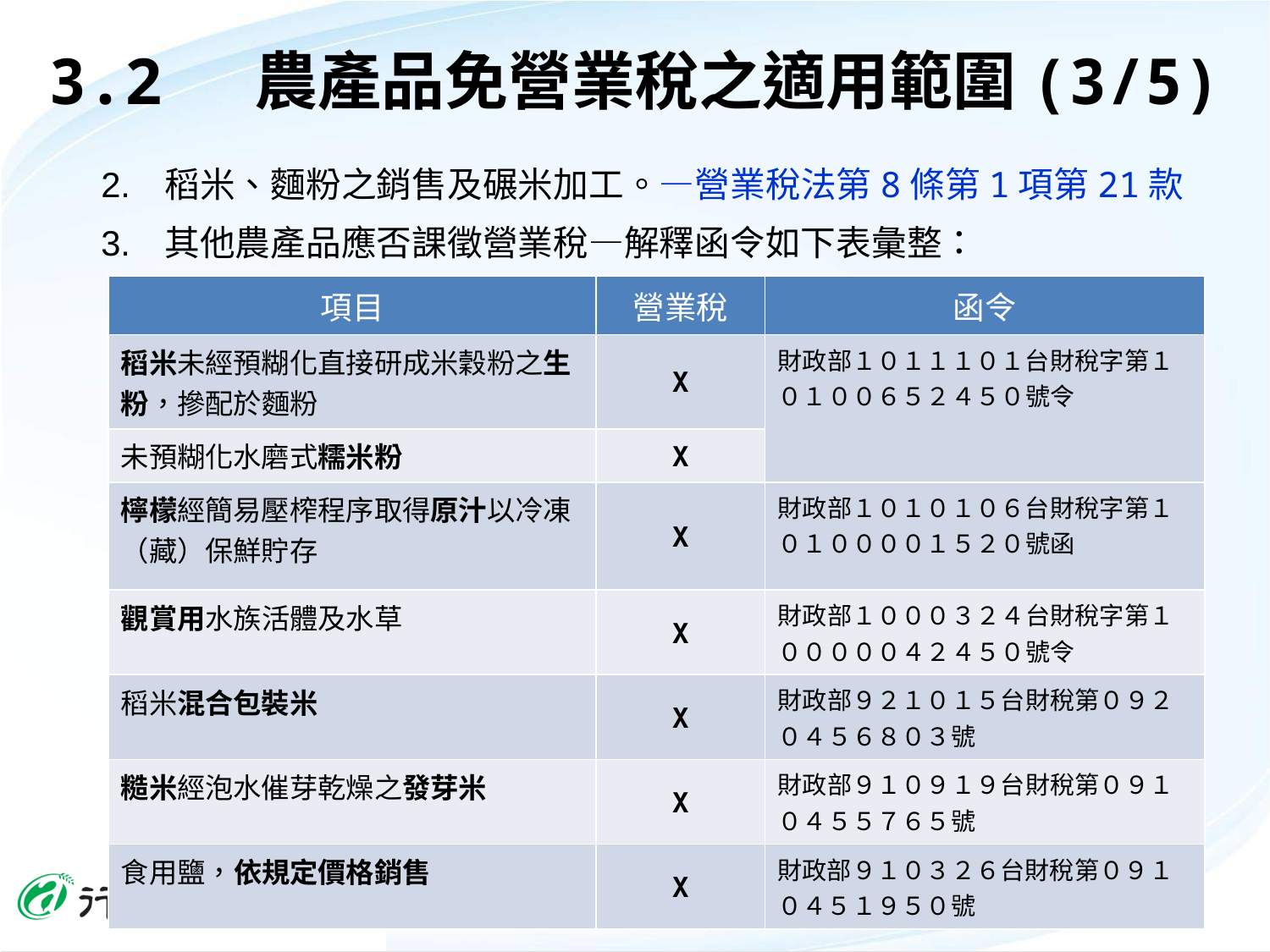

3.2  農產品免營業稅之適用範圍(3/5)
稻米、麵粉之銷售及碾米加工。—營業稅法第8條第1項第21款
其他農產品應否課徵營業稅—解釋函令如下表彙整：

| 項目 | 營業稅 | 函令 |
| --- | --- | --- |
| 稻米未經預糊化直接研成米穀粉之生粉，摻配於麵粉 | X | 財政部１０１１１０１台財稅字第１０１００６５２４５０號令 |
| 未預糊化水磨式糯米粉 | X |  |
| 檸檬經簡易壓榨程序取得原汁以冷凍（藏）保鮮貯存 | X | 財政部１０１０１０６台財稅字第１０１００００１５２０號函 |
| 觀賞用水族活體及水草 | X | 財政部１０００３２４台財稅字第１０００００４２４５０號令 |
| 稻米混合包裝米 | X | 財政部９２１０１５台財稅第０９２０４５６８０３號 |
| 糙米經泡水催芽乾燥之發芽米 | X | 財政部９１０９１９台財稅第０９１０４５５７６５號 |
| 食用鹽，依規定價格銷售 | X | 財政部９１０３２６台財稅第０９１０４５１９５０號 |